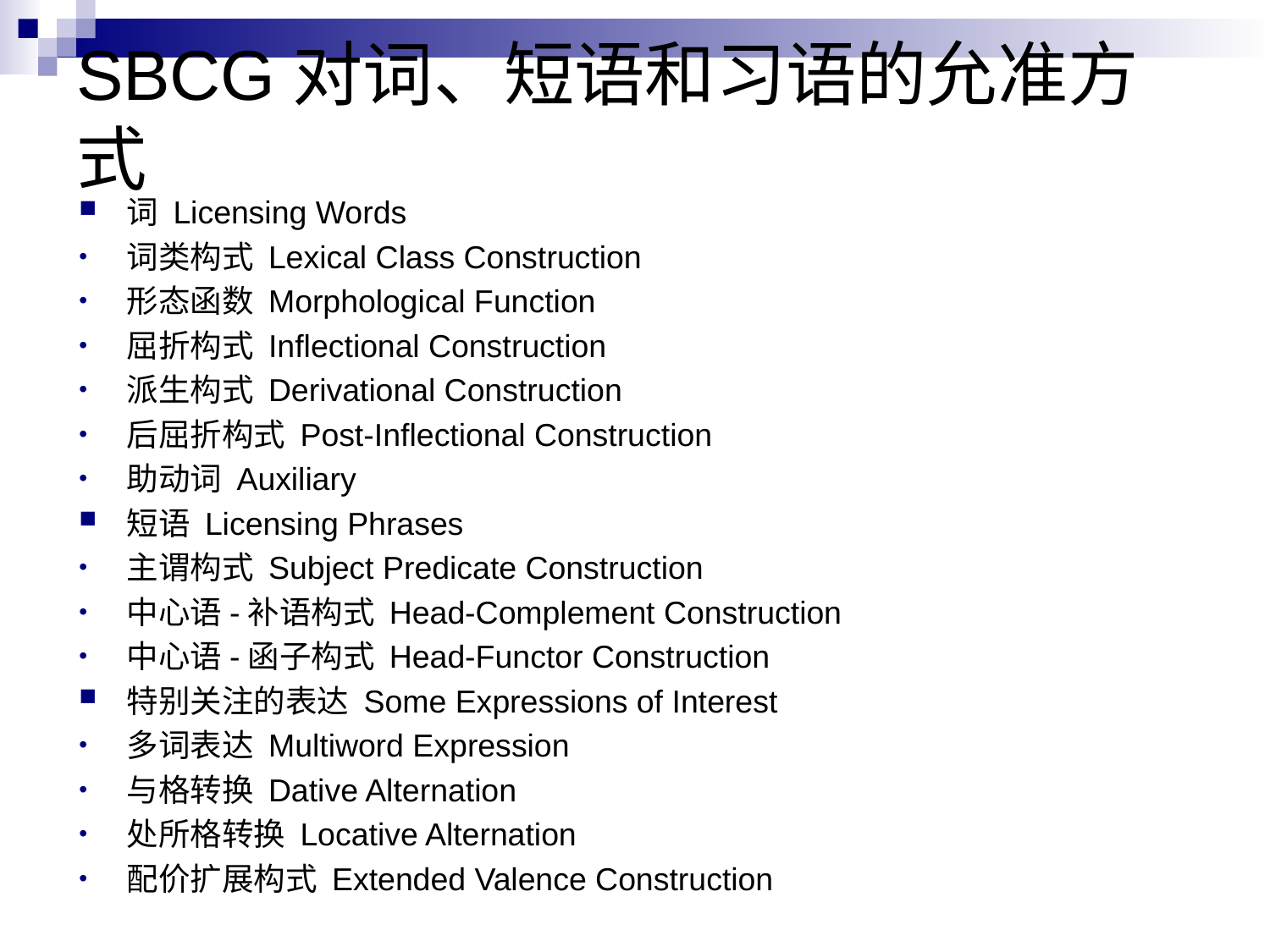

# SBCG对词、短语和习语的允准方式
词 Licensing Words
词类构式 Lexical Class Construction
形态函数 Morphological Function
屈折构式 Inflectional Construction
派生构式 Derivational Construction
后屈折构式 Post-Inflectional Construction
助动词 Auxiliary
短语 Licensing Phrases
主谓构式 Subject Predicate Construction
中心语-补语构式 Head-Complement Construction
中心语-函子构式 Head-Functor Construction
特别关注的表达 Some Expressions of Interest
多词表达 Multiword Expression
与格转换 Dative Alternation
处所格转换 Locative Alternation
配价扩展构式 Extended Valence Construction